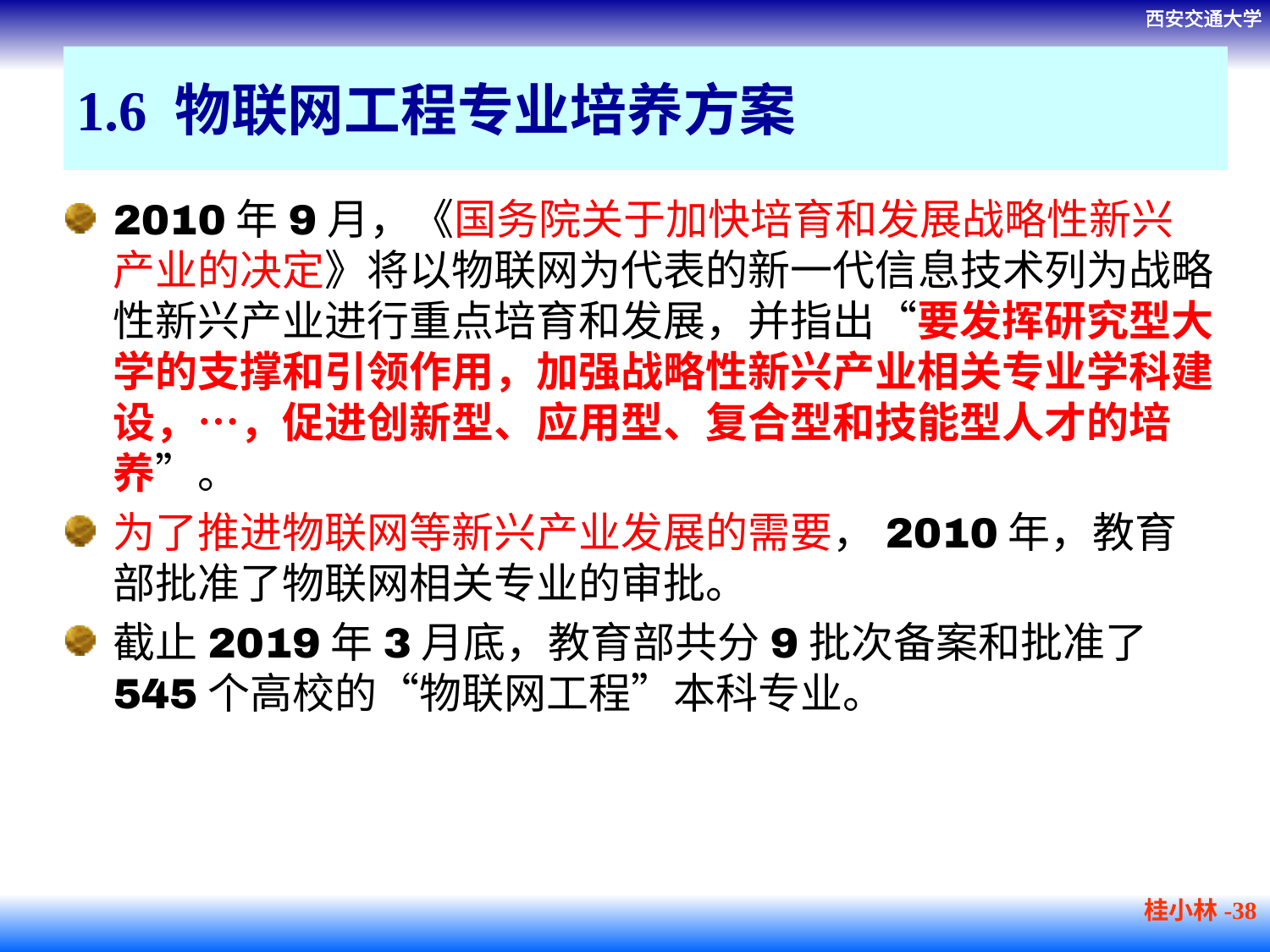

1.6 物联网工程专业培养方案
2010年9月，《国务院关于加快培育和发展战略性新兴产业的决定》将以物联网为代表的新一代信息技术列为战略性新兴产业进行重点培育和发展，并指出“要发挥研究型大学的支撑和引领作用，加强战略性新兴产业相关专业学科建设，…，促进创新型、应用型、复合型和技能型人才的培养”。
为了推进物联网等新兴产业发展的需要，2010年，教育部批准了物联网相关专业的审批。
截止2019年3月底，教育部共分9批次备案和批准了545个高校的“物联网工程”本科专业。
桂小林-38